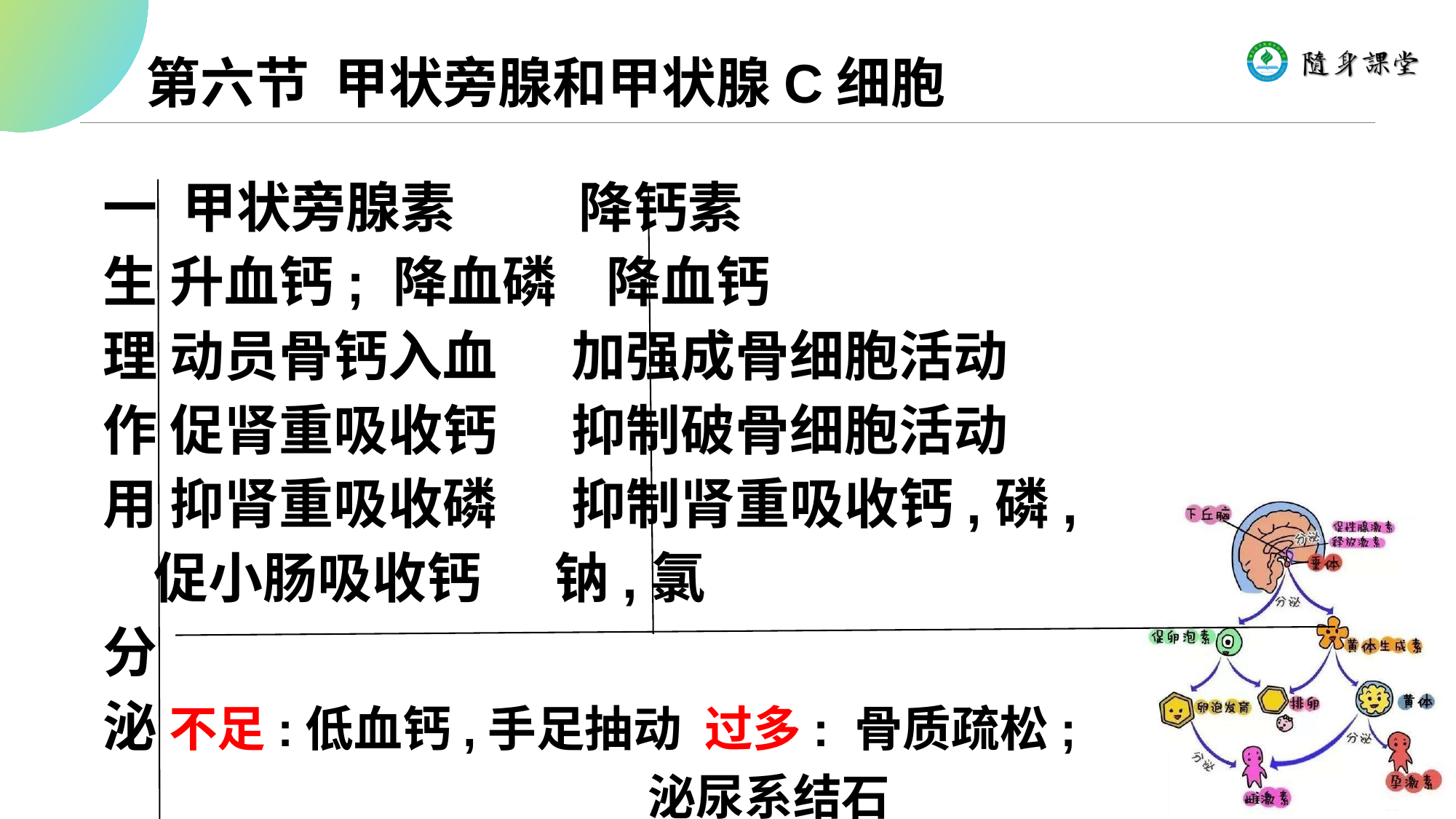

# 第六节  甲状旁腺和甲状腺C细胞
一  甲状旁腺素          降钙素
生 升血钙; 降血磷    降血钙
理 动员骨钙入血      加强成骨细胞活动
作 促肾重吸收钙      抑制破骨细胞活动
用 抑肾重吸收磷      抑制肾重吸收钙,磷,
   促小肠吸收钙      钠,氯
分
泌 不足:低血钙,手足抽动  过多: 骨质疏松;
                                                泌尿系结石